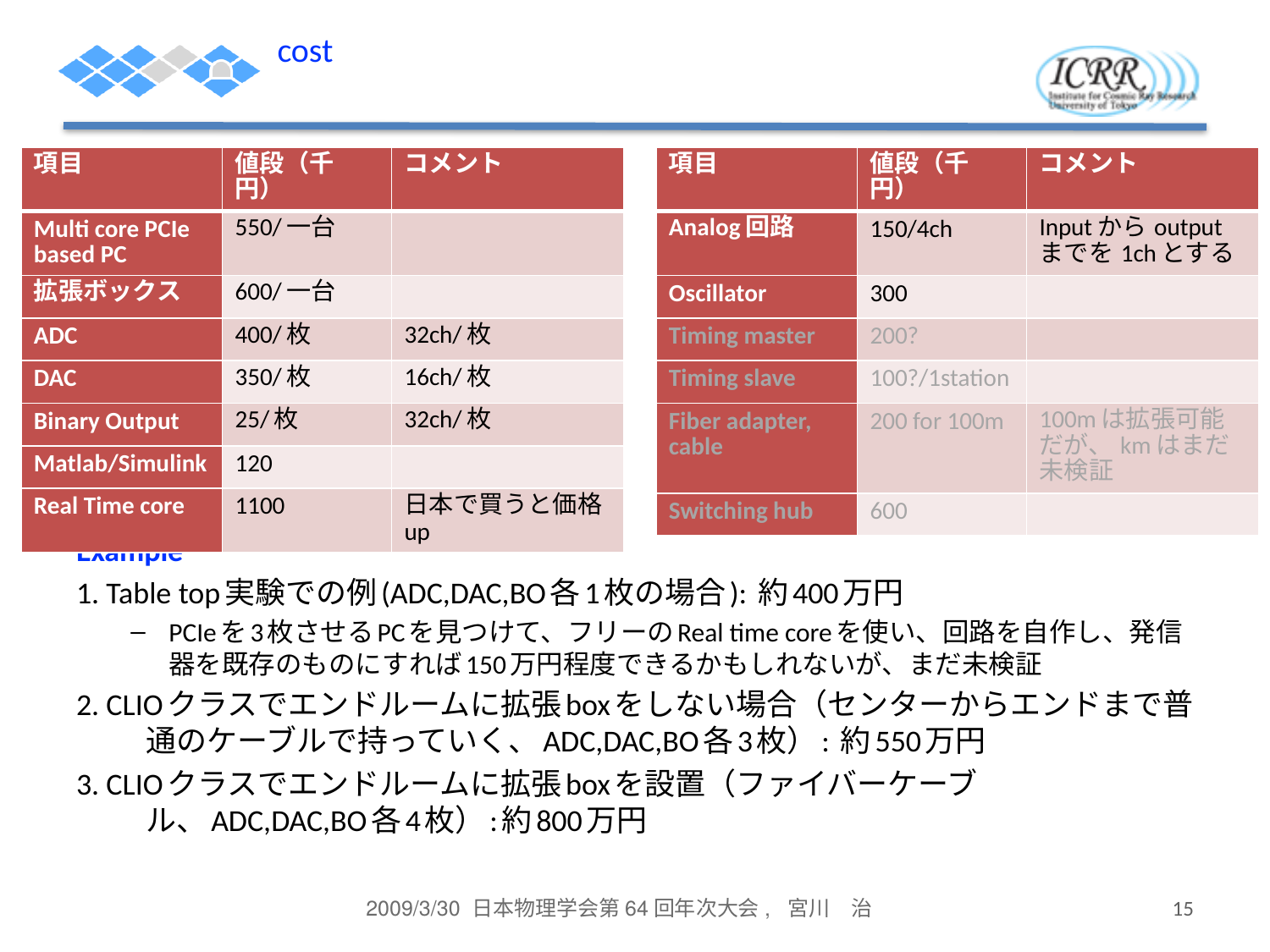

# cost
| 項目 | 値段（千円） | コメント |
| --- | --- | --- |
| Multi core PCIe based PC | 550/一台 |  |
| 拡張ボックス | 600/一台 |  |
| ADC | 400/枚 | 32ch/枚 |
| DAC | 350/枚 | 16ch/枚 |
| Binary Output | 25/枚 | 32ch/枚 |
| Matlab/Simulink | 120 |  |
| Real Time core | 1100 | 日本で買うと価格up |
| 項目 | 値段（千円） | コメント |
| --- | --- | --- |
| Analog回路 | 150/4ch | Inputからoutputまでを1chとする |
| Oscillator | 300 |  |
| Timing master | 200? |  |
| Timing slave | 100?/1station |  |
| Fiber adapter, cable | 200 for 100m | 100mは拡張可能だが、kmはまだ未検証 |
| Switching hub | 600 |  |
Example
1. Table top実験での例(ADC,DAC,BO各1枚の場合): 約400万円
PCIeを3枚させるPCを見つけて、フリーのReal time coreを使い、回路を自作し、発信器を既存のものにすれば150万円程度できるかもしれないが、まだ未検証
2. CLIOクラスでエンドルームに拡張boxをしない場合（センターからエンドまで普通のケーブルで持っていく、ADC,DAC,BO各3枚）: 約550万円
3. CLIOクラスでエンドルームに拡張boxを設置（ファイバーケーブル、ADC,DAC,BO各4枚）:約800万円

2009/3/30 日本物理学会第64回年次大会,  宮川　治
15